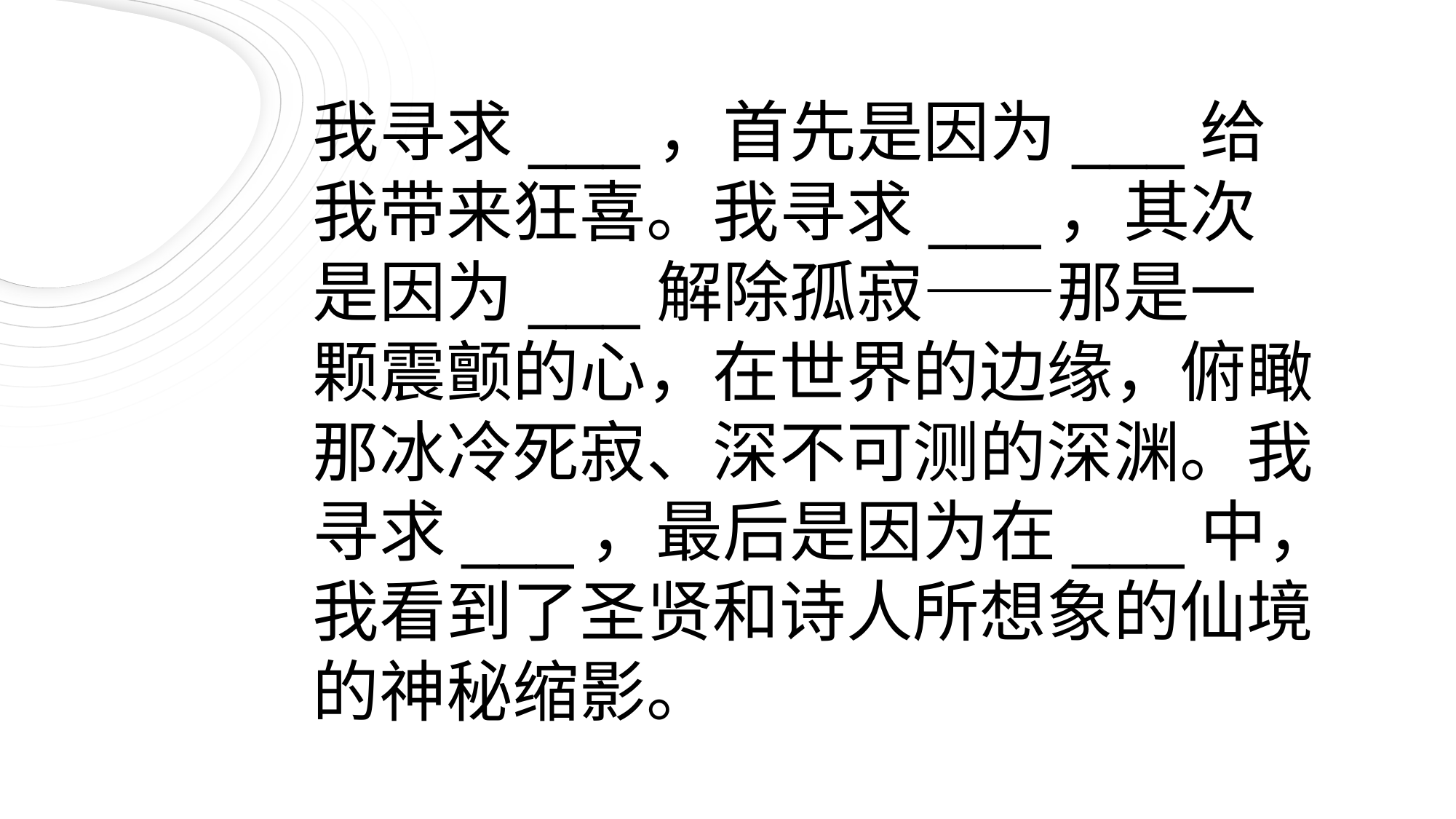

我寻求___，首先是因为___给我带来狂喜。我寻求___，其次是因为___解除孤寂——那是一颗震颤的心，在世界的边缘，俯瞰那冰冷死寂、深不可测的深渊。我寻求___，最后是因为在___中，我看到了圣贤和诗人所想象的仙境的神秘缩影。